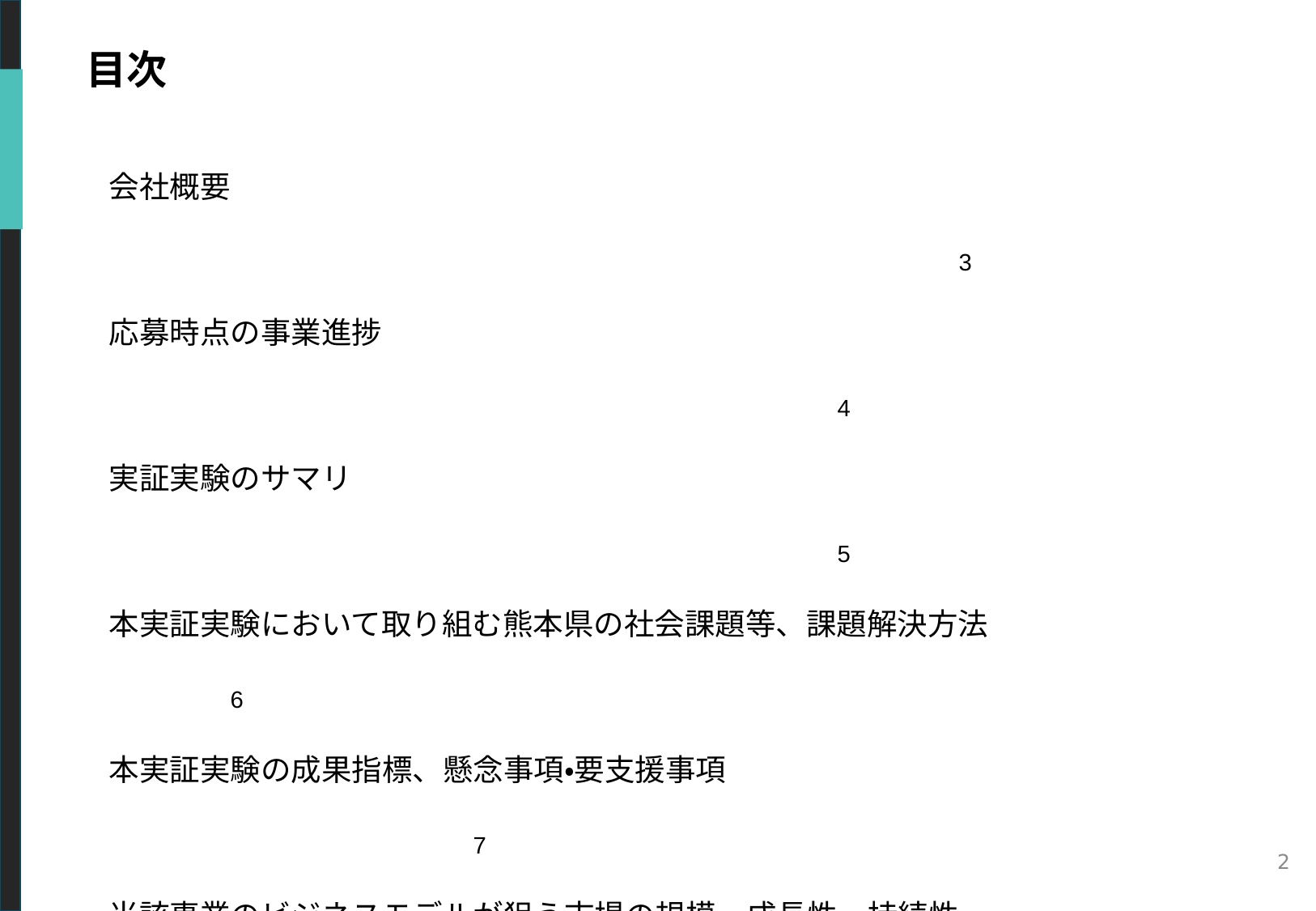

目次

会社概要															3
応募時点の事業進捗													4
実証実験のサマリ													5
本実証実験において取り組む熊本県の社会課題等、課題解決方法			6
本実証実験の成果指標、懸念事項・要支援事項							7
当該事業のビジネスモデルが狙う市場の規模・成長性・持続性			８
当該市場を獲得して事業として採算性を確保できる可能性				９
熊本県内への経済波及効果・地域経済への貢献度						10
スケジュール、資金計画												11
実証実験実施に向けた体制											12
2